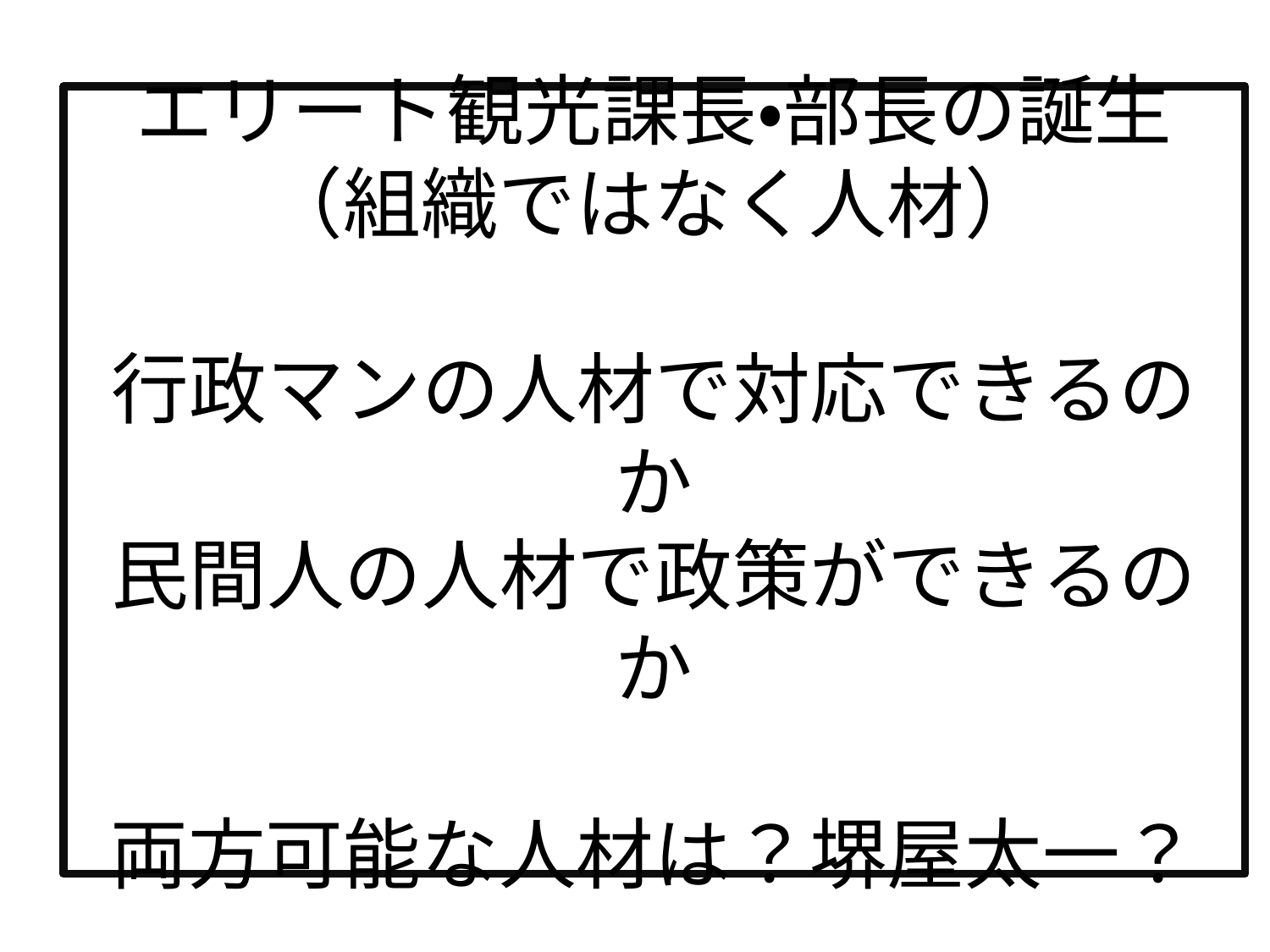

# エリート観光課長・部長の誕生 （組織ではなく人材） 行政マンの人材で対応できるのか 民間人の人材で政策ができるのか 両方可能な人材は？堺屋太一？